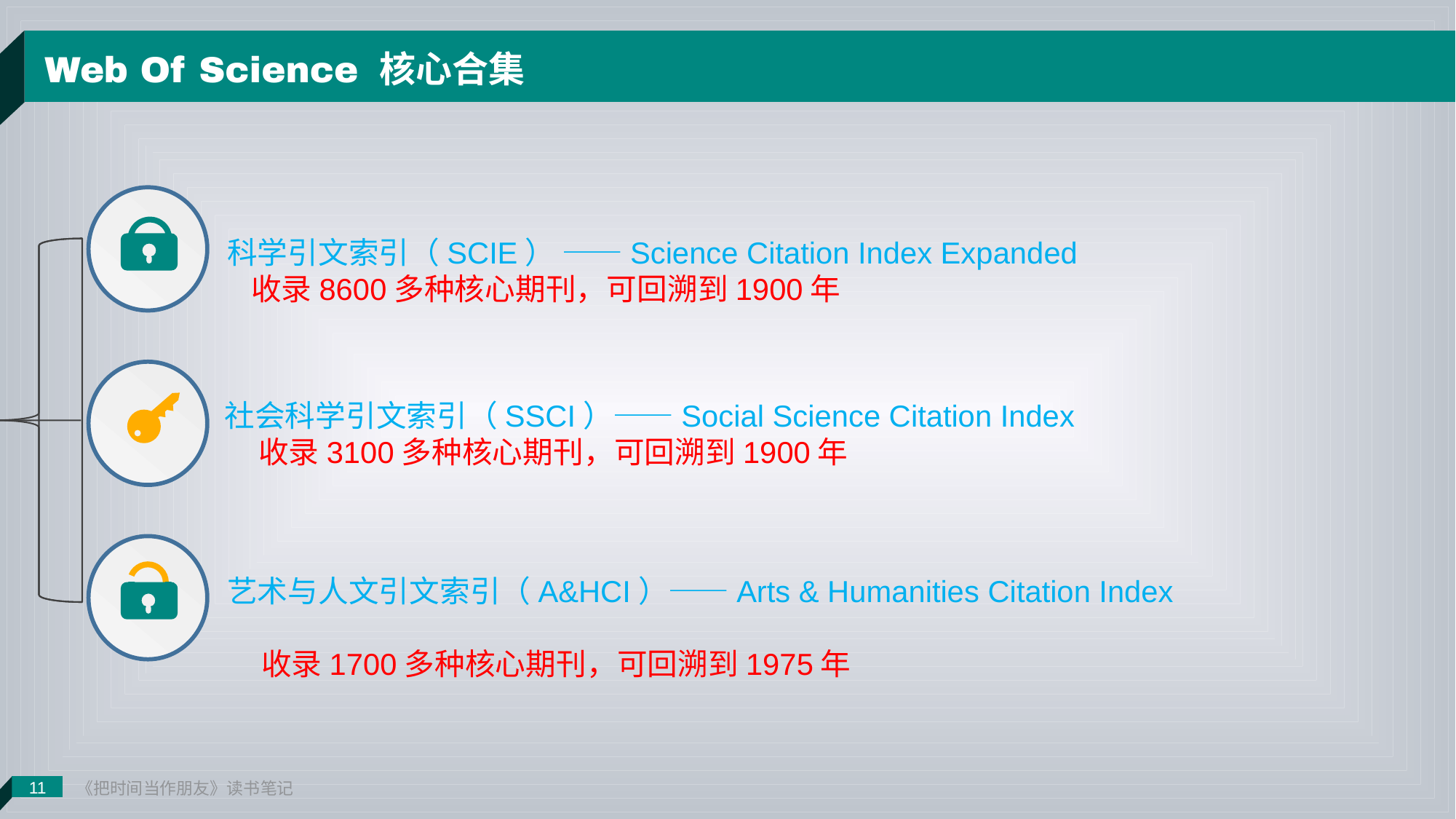

11
《把时间当作朋友》读书笔记

Web Of Science 核心合集

科学引文索引（SCIE） ——Science Citation Index Expanded
    收录8600多种核心期刊，可回溯到1900年

社会科学引文索引（SSCI）——Social Science Citation Index
    收录3100多种核心期刊，可回溯到1900年

艺术与人文引文索引（A&HCI）——Arts & Humanities Citation Index
    收录1700多种核心期刊，可回溯到1975年